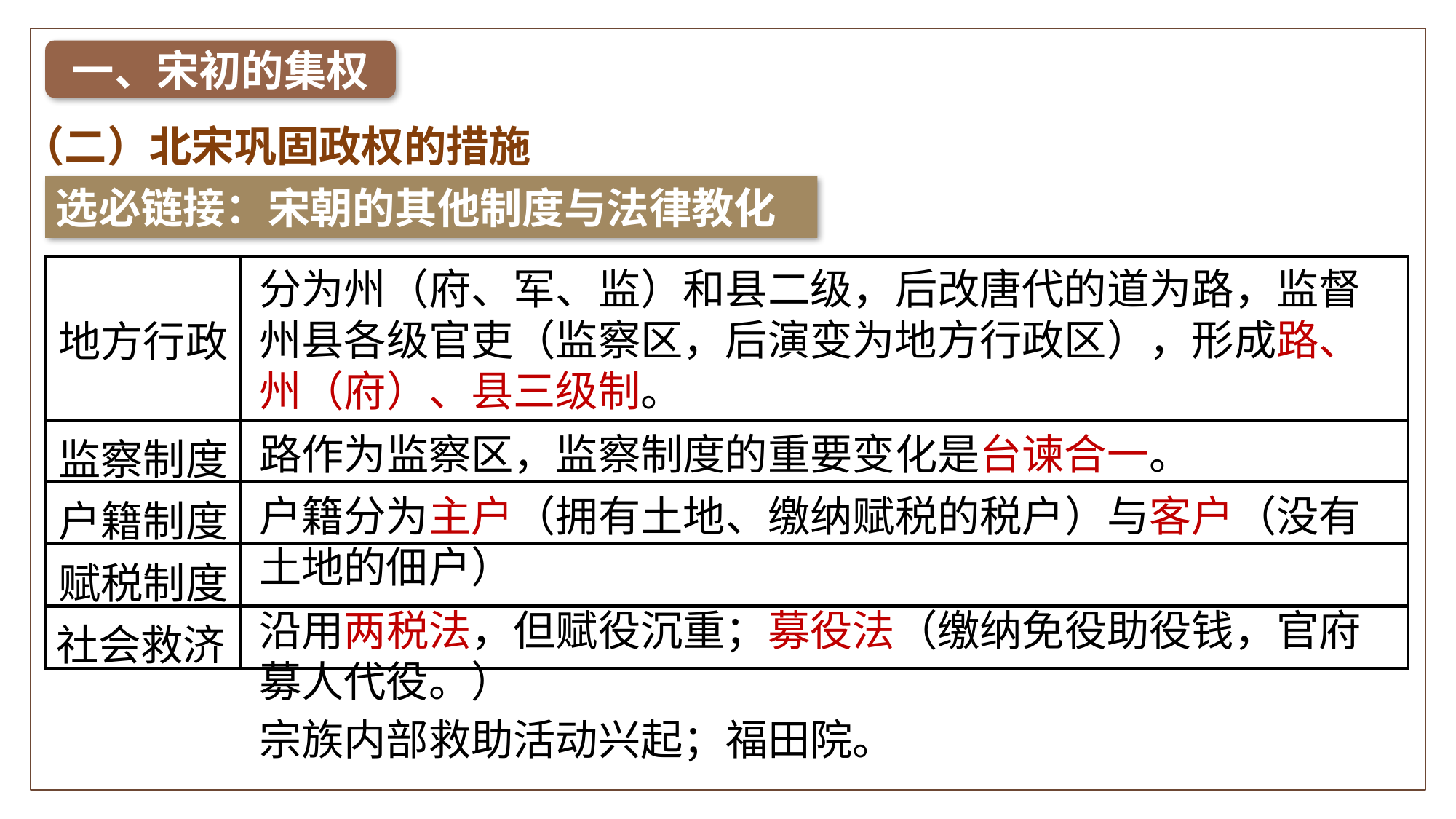

一、宋初的集权
（二）北宋巩固政权的措施
选必链接：宋朝的其他制度与法律教化
| 地方行政 |  |
| --- | --- |
| 监察制度 |  |
| 户籍制度 |  |
| 赋税制度 |  |
| 社会救济 |  |
分为州（府、军、监）和县二级，后改唐代的道为路，监督州县各级官吏（监察区，后演变为地方行政区），形成路、州（府）、县三级制。
路作为监察区，监察制度的重要变化是台谏合一。
户籍分为主户（拥有土地、缴纳赋税的税户）与客户（没有土地的佃户）
沿用两税法，但赋役沉重；募役法（缴纳免役助役钱，官府募人代役。）
宗族内部救助活动兴起；福田院。